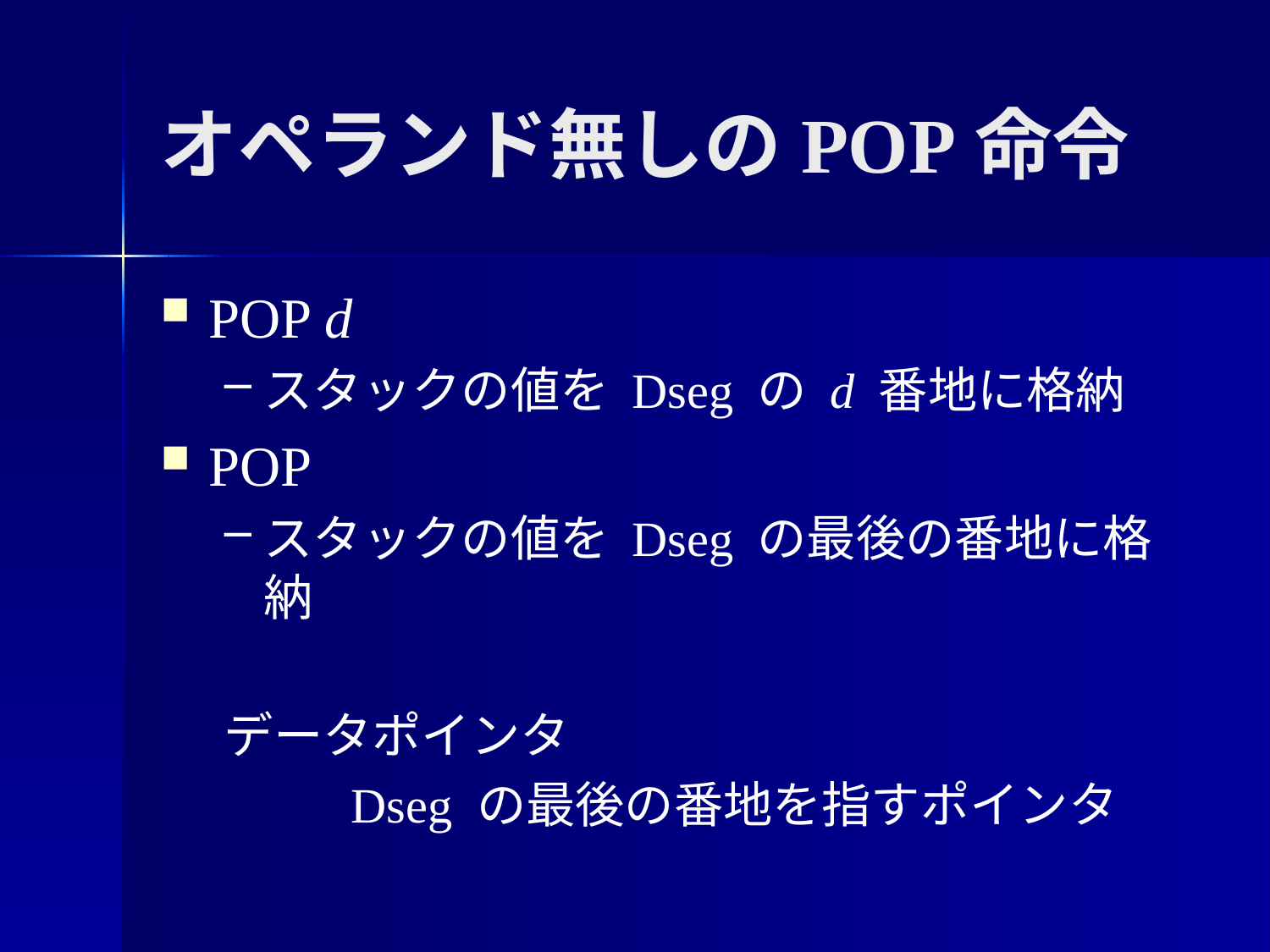

オペランド無しのPOP命令
POP d
スタックの値を Dseg の d 番地に格納
POP
スタックの値を Dseg の最後の番地に格納

データポインタ
	Dseg の最後の番地を指すポインタ